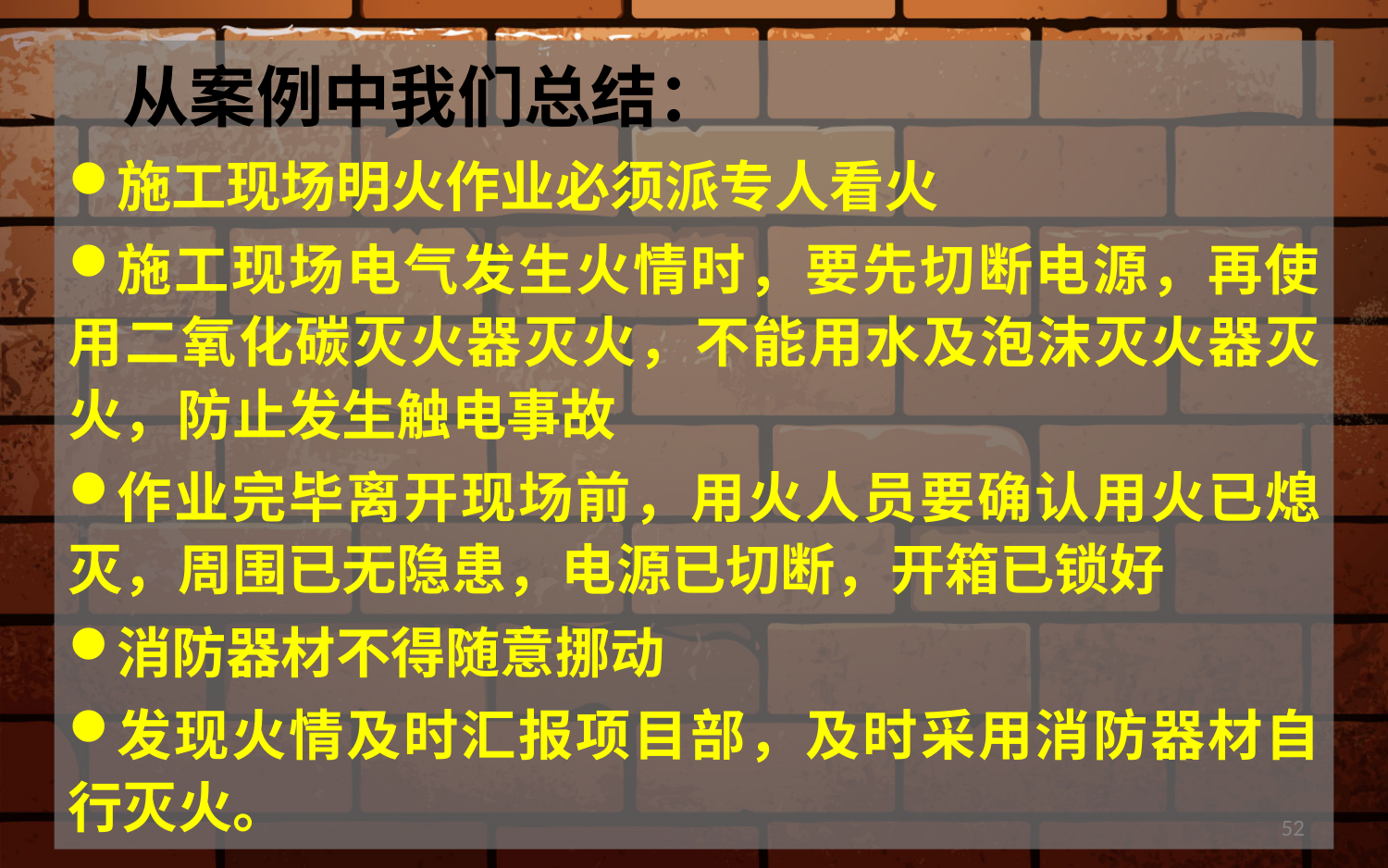

从案例中我们总结：
施工现场明火作业必须派专人看火
施工现场电气发生火情时，要先切断电源，再使用二氧化碳灭火器灭火，不能用水及泡沫灭火器灭火，防止发生触电事故
作业完毕离开现场前，用火人员要确认用火已熄灭，周围已无隐患，电源已切断，开箱已锁好
消防器材不得随意挪动
发现火情及时汇报项目部，及时采用消防器材自行灭火。

52